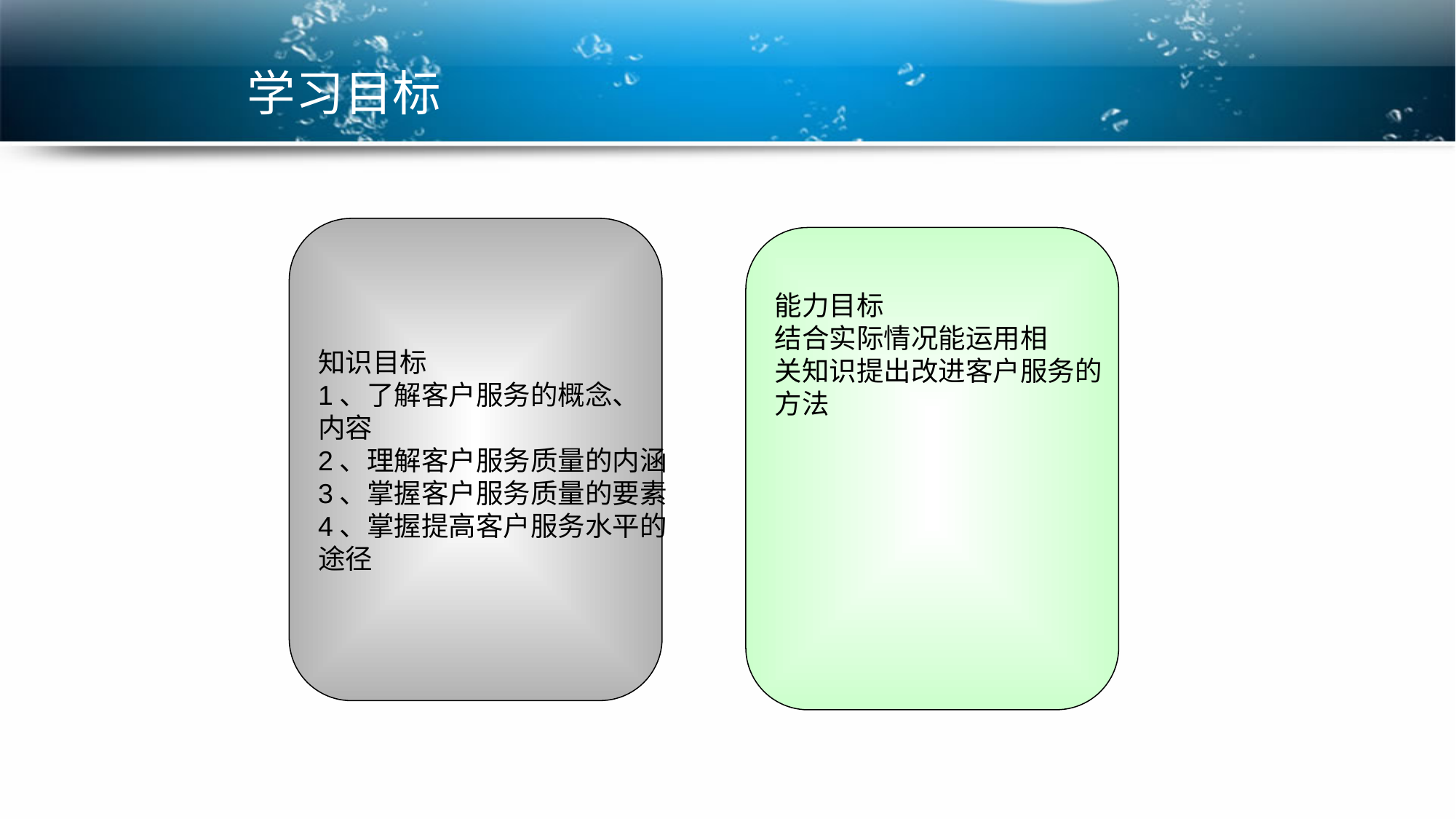

# 学习目标

知识目标
1、了解客户服务的概念、
内容
2、理解客户服务质量的内涵
3、掌握客户服务质量的要素
4、掌握提高客户服务水平的
途径
能力目标
结合实际情况能运用相
关知识提出改进客户服务的
方法